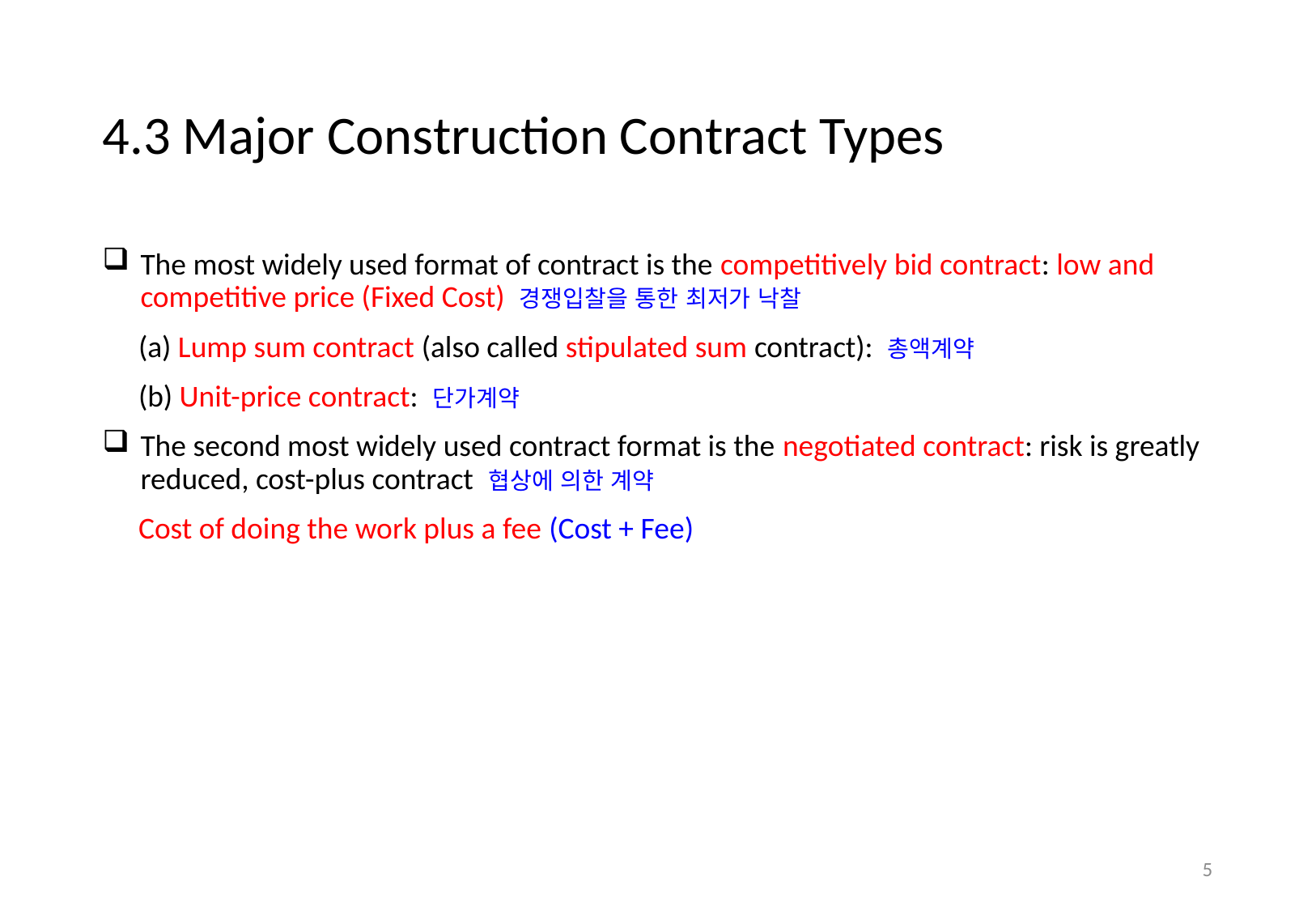

# 4.3 Major Construction Contract Types
The most widely used format of contract is the competitively bid contract: low and competitive price (Fixed Cost) 경쟁입찰을 통한 최저가 낙찰
(a) Lump sum contract (also called stipulated sum contract): 총액계약
(b) Unit-price contract: 단가계약
The second most widely used contract format is the negotiated contract: risk is greatly reduced, cost-plus contract 협상에 의한 계약
Cost of doing the work plus a fee (Cost + Fee)
5